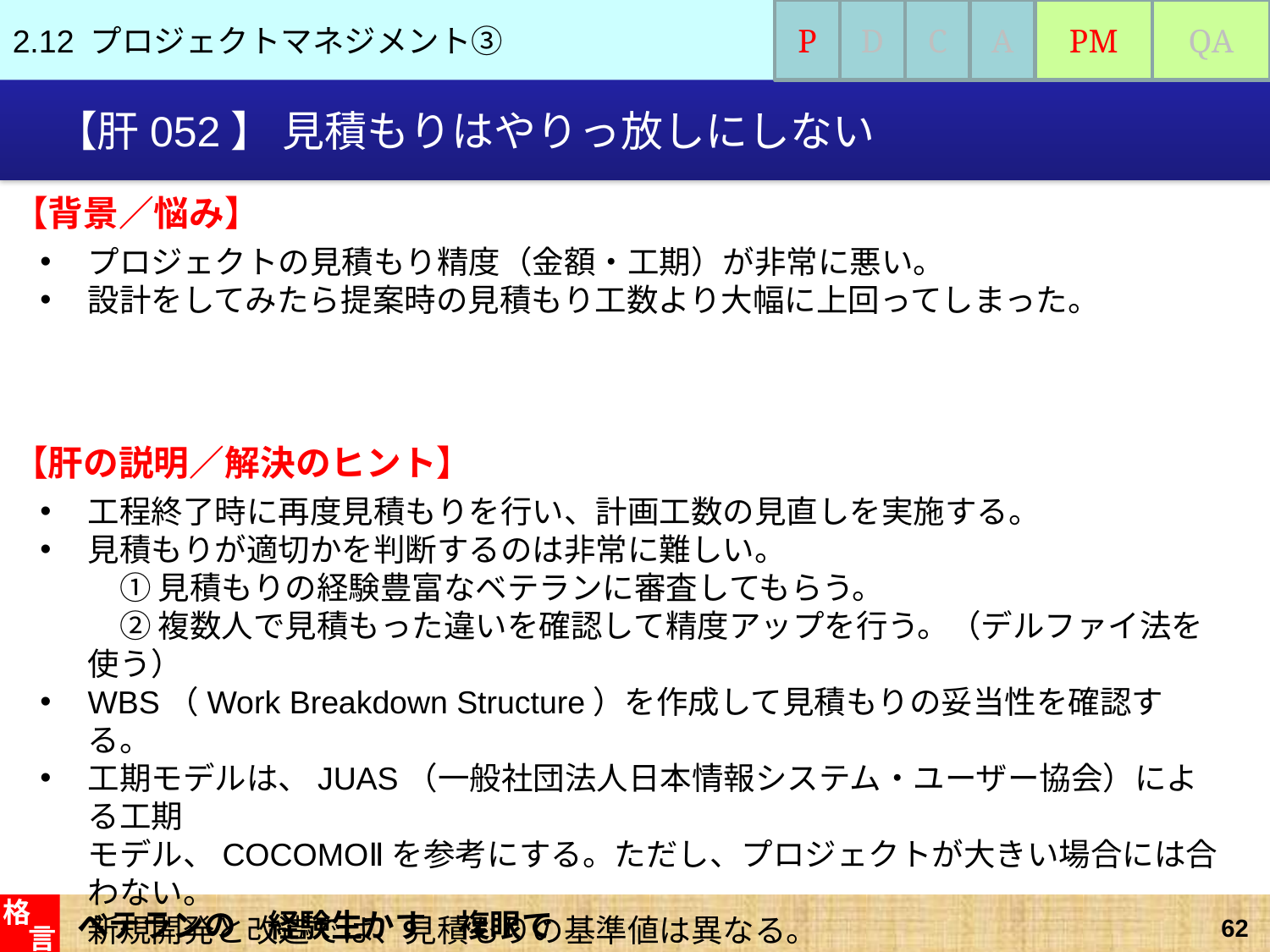

2.12 プロジェクトマネジメント③
P
D
C
A
PM
QA
# 【肝052】 見積もりはやりっ放しにしない
【背景／悩み】
プロジェクトの見積もり精度（金額・工期）が非常に悪い。
設計をしてみたら提案時の見積もり工数より大幅に上回ってしまった。
【肝の説明／解決のヒント】
工程終了時に再度見積もりを行い、計画工数の見直しを実施する。
見積もりが適切かを判断するのは非常に難しい。
　① 見積もりの経験豊富なベテランに審査してもらう。
　② 複数人で見積もった違いを確認して精度アップを行う。（デルファイ法を使う）
WBS（Work Breakdown Structure）を作成して見積もりの妥当性を確認する。
工期モデルは、JUAS（一般社団法人日本情報システム・ユーザー協会）による工期
モデル、COCOMOⅡを参考にする。ただし、プロジェクトが大きい場合には合わない。
新規開発と改造では、見積もりの基準値は異なる。
改造の場合は、既存の部分を理解した上で、どこをどのように修正するか、という作業が発生するため、生産性は新規開発よりも低めに見積もる。
ベテランの　経験生かす　複眼で
格
言
62